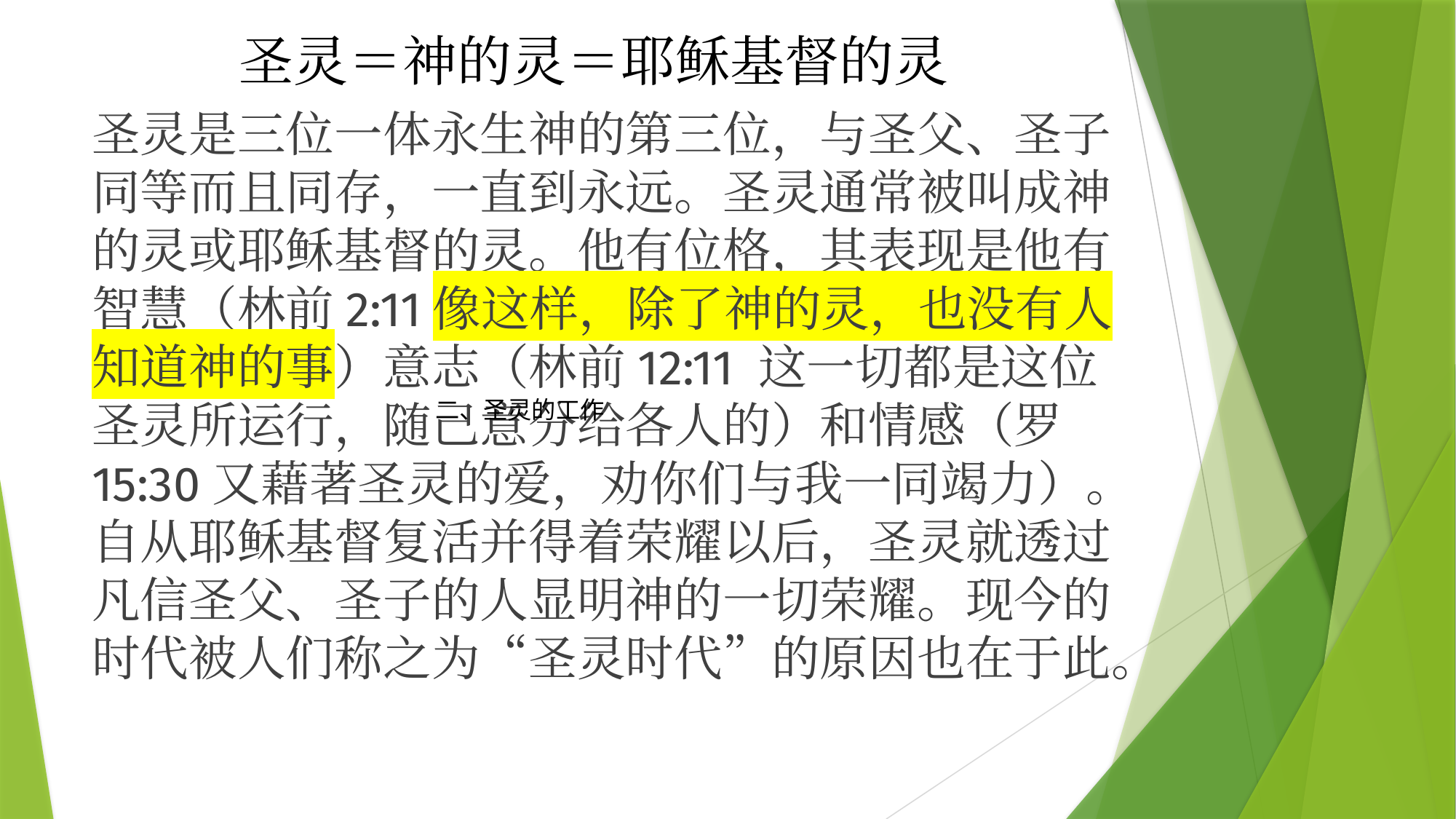

# 圣灵＝神的灵＝耶稣基督的灵
圣灵是三位一体永生神的第三位，与圣父、圣子同等而且同存，一直到永远。圣灵通常被叫成神的灵或耶稣基督的灵。他有位格，其表现是他有智慧（林前2:11像这样，除了神的灵，也没有人知道神的事）意志（林前12:11 这一切都是这位圣灵所运行，随己意分给各人的）和情感（罗15:30又藉著圣灵的爱，劝你们与我一同竭力）。自从耶稣基督复活并得着荣耀以后，圣灵就透过凡信圣父、圣子的人显明神的一切荣耀。现今的时代被人们称之为“圣灵时代”的原因也在于此。
二、圣灵的工作